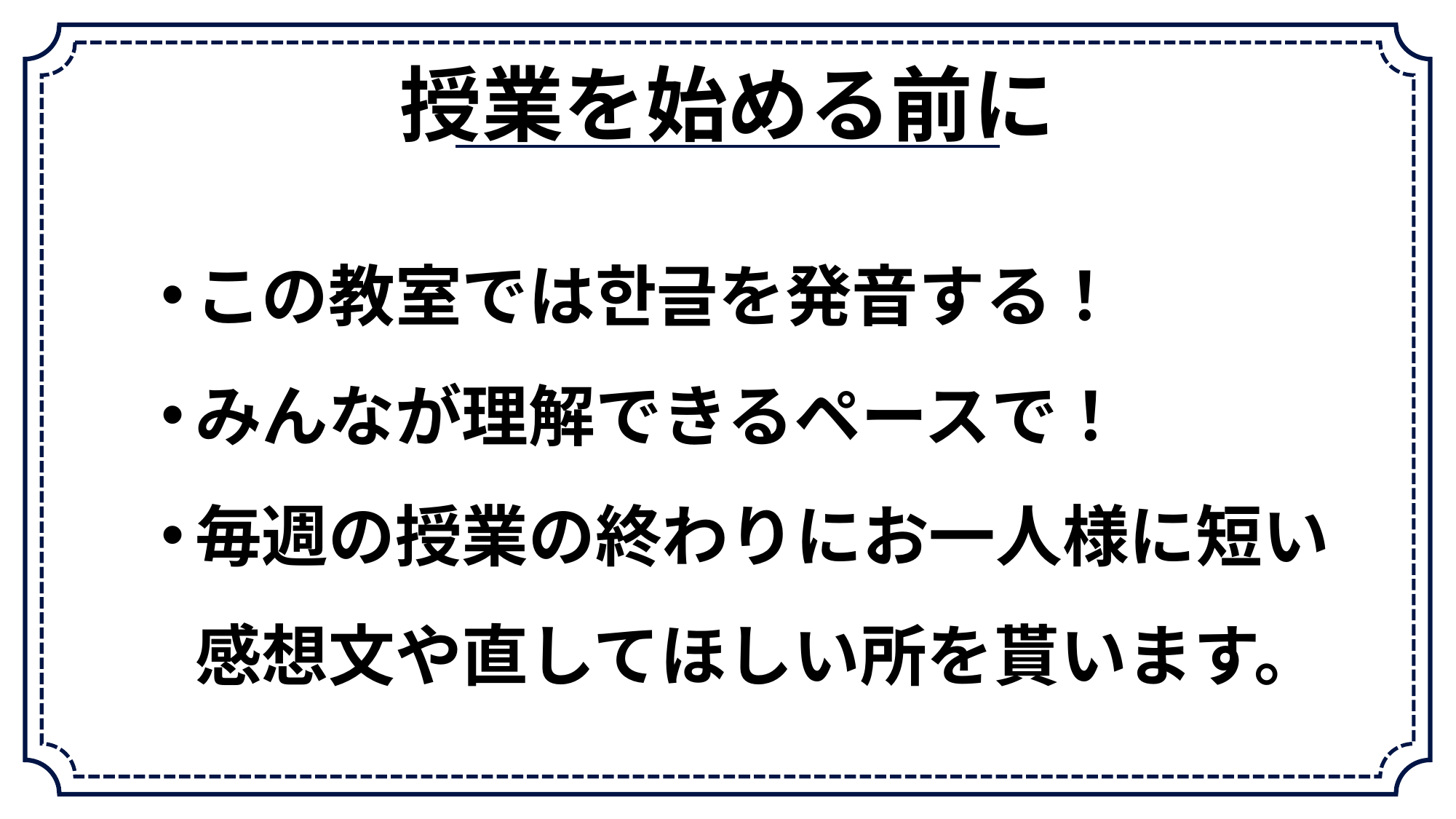

授業を始める前に
この教室では한글を発音する！
みんなが理解できるペースで！
毎週の授業の終わりにお一人様に短い感想文や直してほしい所を貰います。